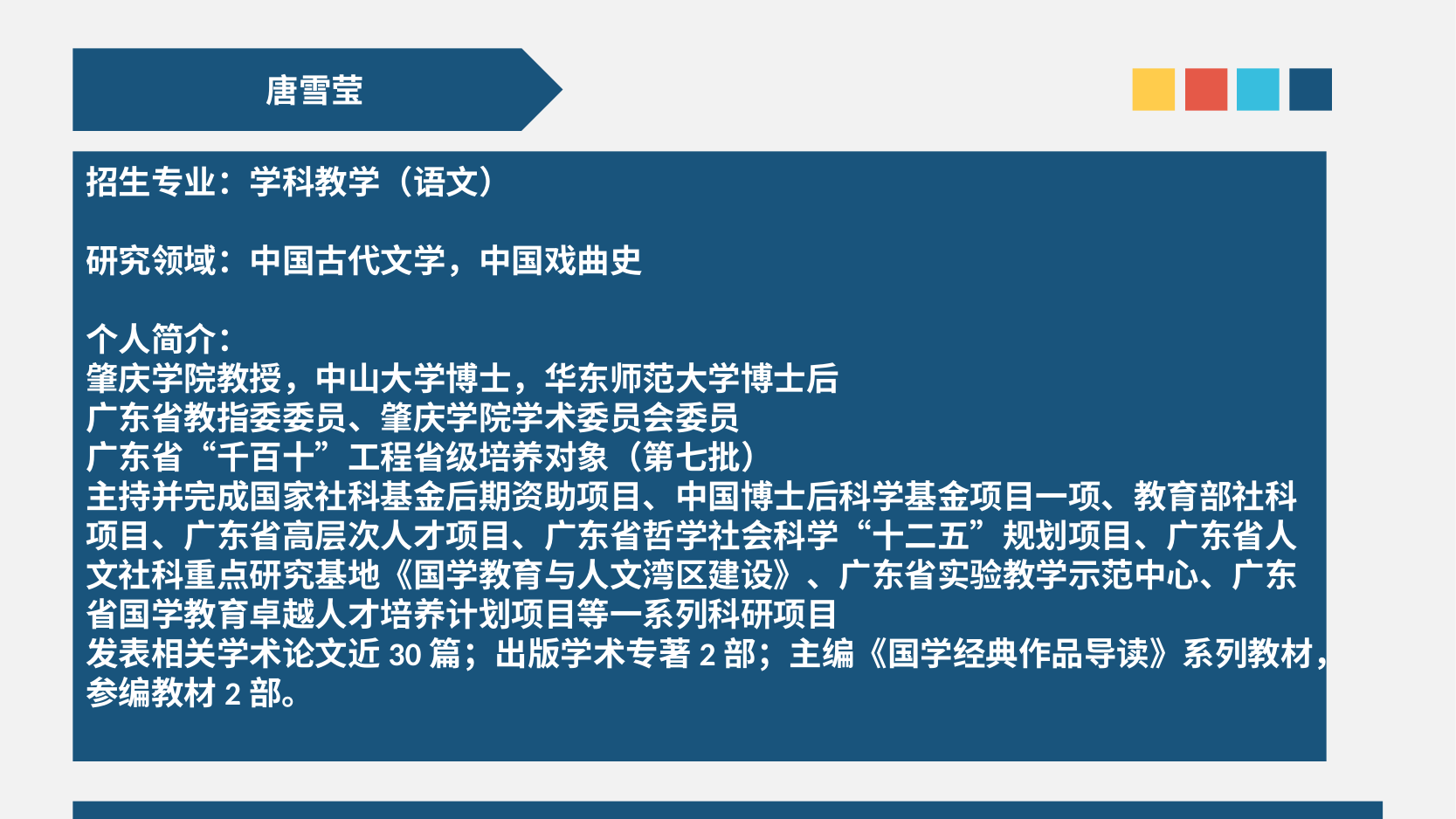

唐雪莹

招生专业：学科教学（语文）

研究领域：中国古代文学，中国戏曲史

个人简介：
肇庆学院教授，中山大学博士，华东师范大学博士后
广东省教指委委员、肇庆学院学术委员会委员
广东省“千百十”工程省级培养对象（第七批）
主持并完成国家社科基金后期资助项目、中国博士后科学基金项目一项、教育部社科项目、广东省高层次人才项目、广东省哲学社会科学“十二五”规划项目、广东省人文社科重点研究基地《国学教育与人文湾区建设》、广东省实验教学示范中心、广东省国学教育卓越人才培养计划项目等一系列科研项目
发表相关学术论文近30篇；出版学术专著2部；主编《国学经典作品导读》系列教材，参编教材2部。